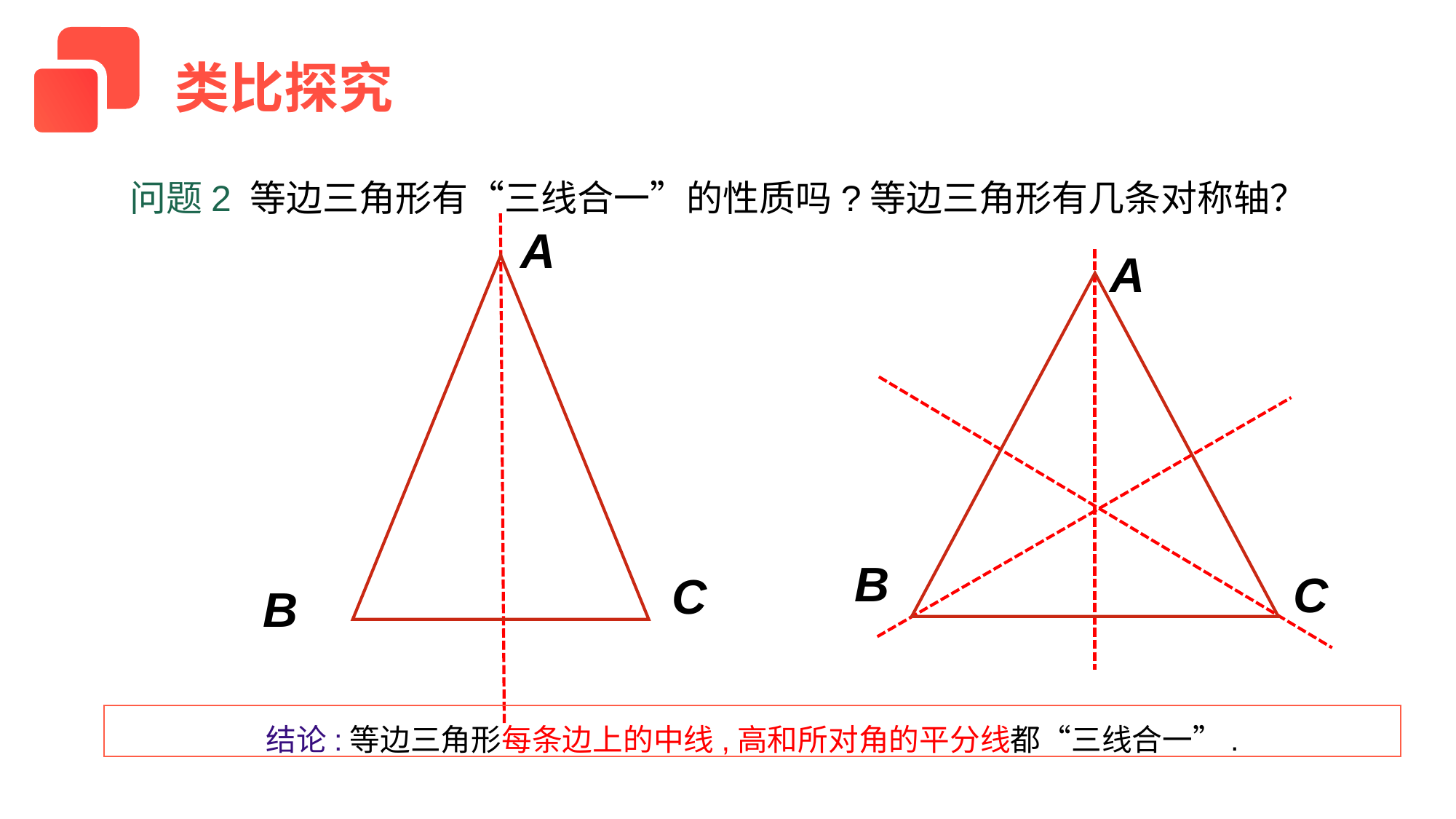

类比探究
问题2 等边三角形有“三线合一”的性质吗?等边三角形有几条对称轴？
A

C
B
A

B
C
结论:等边三角形每条边上的中线,高和所对角的平分线都“三线合一”.